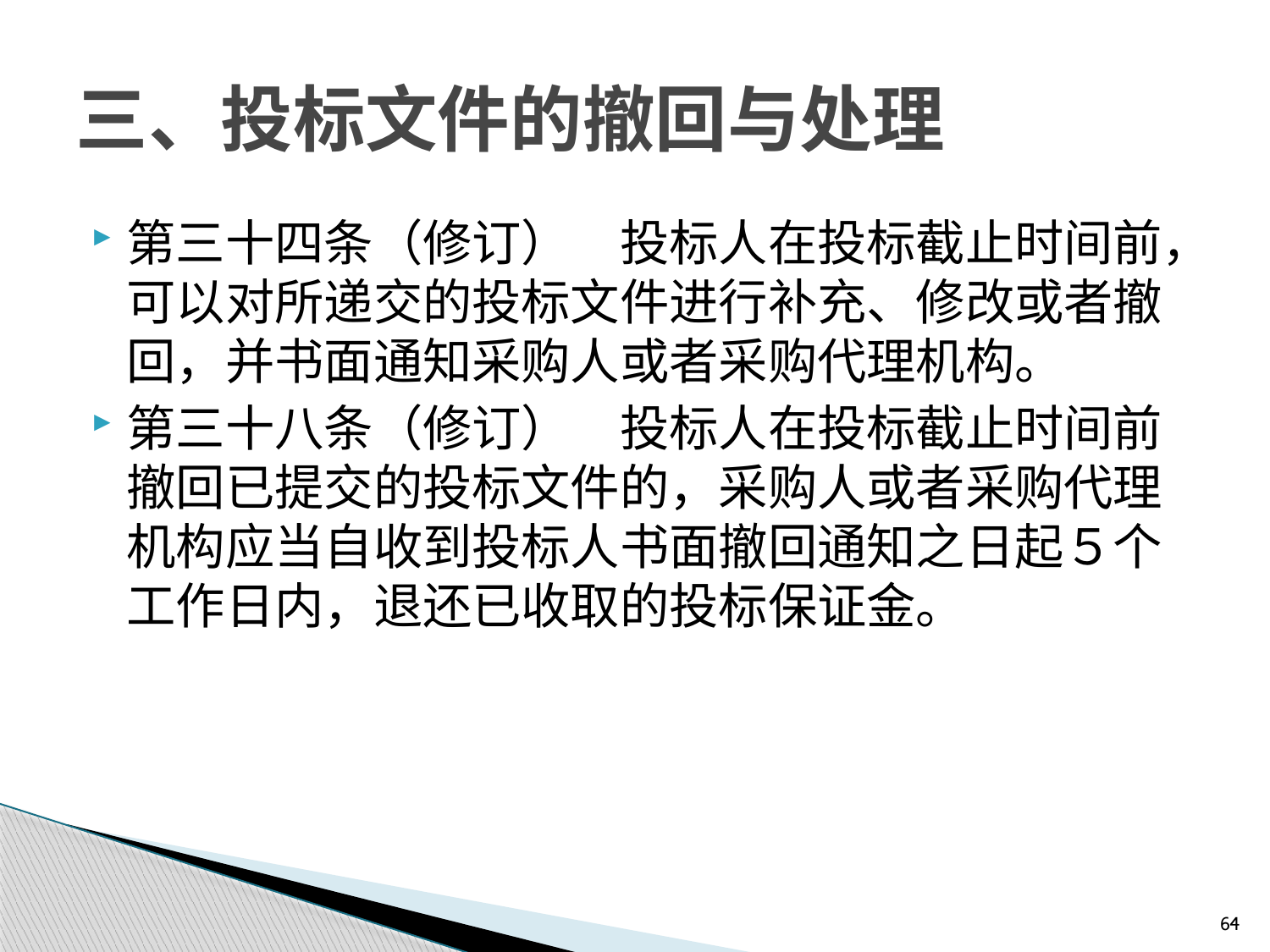

# 三、投标文件的撤回与处理
第三十四条（修订）　投标人在投标截止时间前，可以对所递交的投标文件进行补充、修改或者撤回，并书面通知采购人或者采购代理机构。
第三十八条（修订）　投标人在投标截止时间前撤回已提交的投标文件的，采购人或者采购代理机构应当自收到投标人书面撤回通知之日起５个工作日内，退还已收取的投标保证金。
64